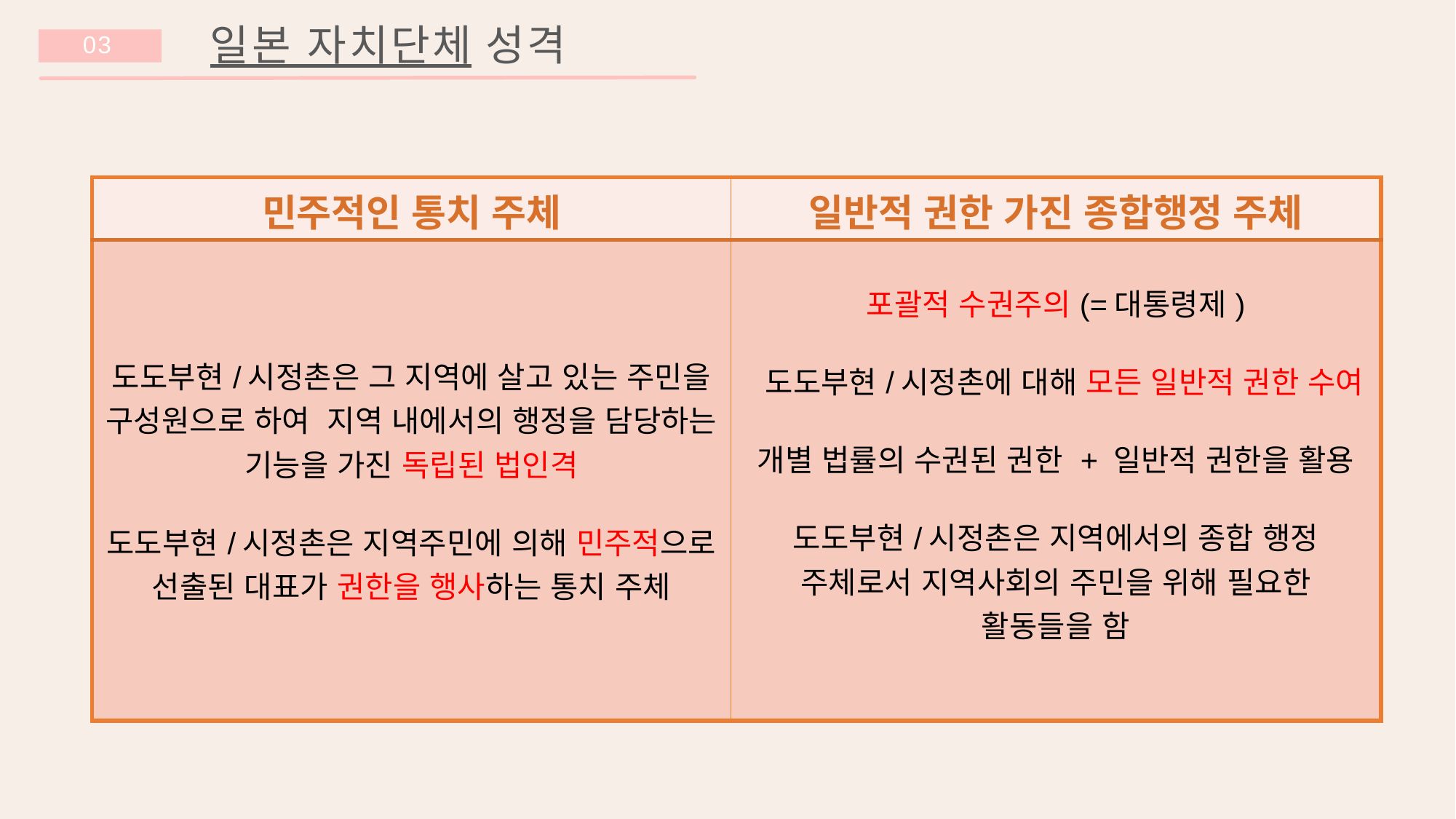

일본 자치단체 성격
03
| 민주적인 통치 주체 | 일반적 권한 가진 종합행정 주체 |
| --- | --- |
| 도도부현/시정촌은 그 지역에 살고 있는 주민을 구성원으로 하여 지역 내에서의 행정을 담당하는 기능을 가진 독립된 법인격 도도부현/시정촌은 지역주민에 의해 민주적으로 선출된 대표가 권한을 행사하는 통치 주체 | 포괄적 수권주의(=대통령제) 도도부현/시정촌에 대해 모든 일반적 권한 수여 개별 법률의 수권된 권한 + 일반적 권한을 활용 도도부현/시정촌은 지역에서의 종합 행정 주체로서 지역사회의 주민을 위해 필요한 활동들을 함 |